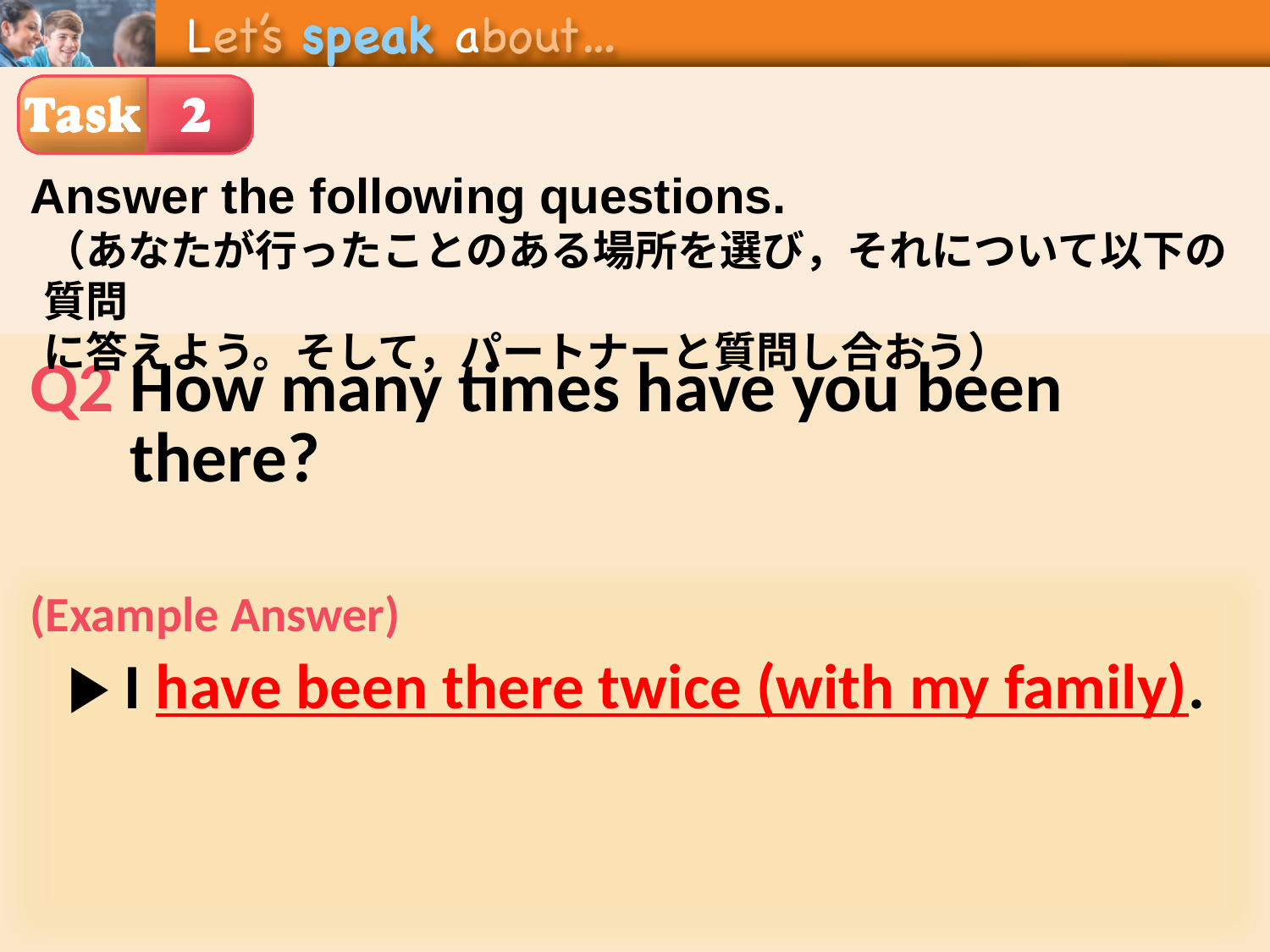

Answer the following questions.
（あなたが行ったことのある場所を選び，それについて以下の質問
に答えよう。そして，パートナーと質問し合おう）
Q2 How many times have you been there?
﻿
▶ I 					.
(Example Answer)
▶ I have been there twice (with my family).